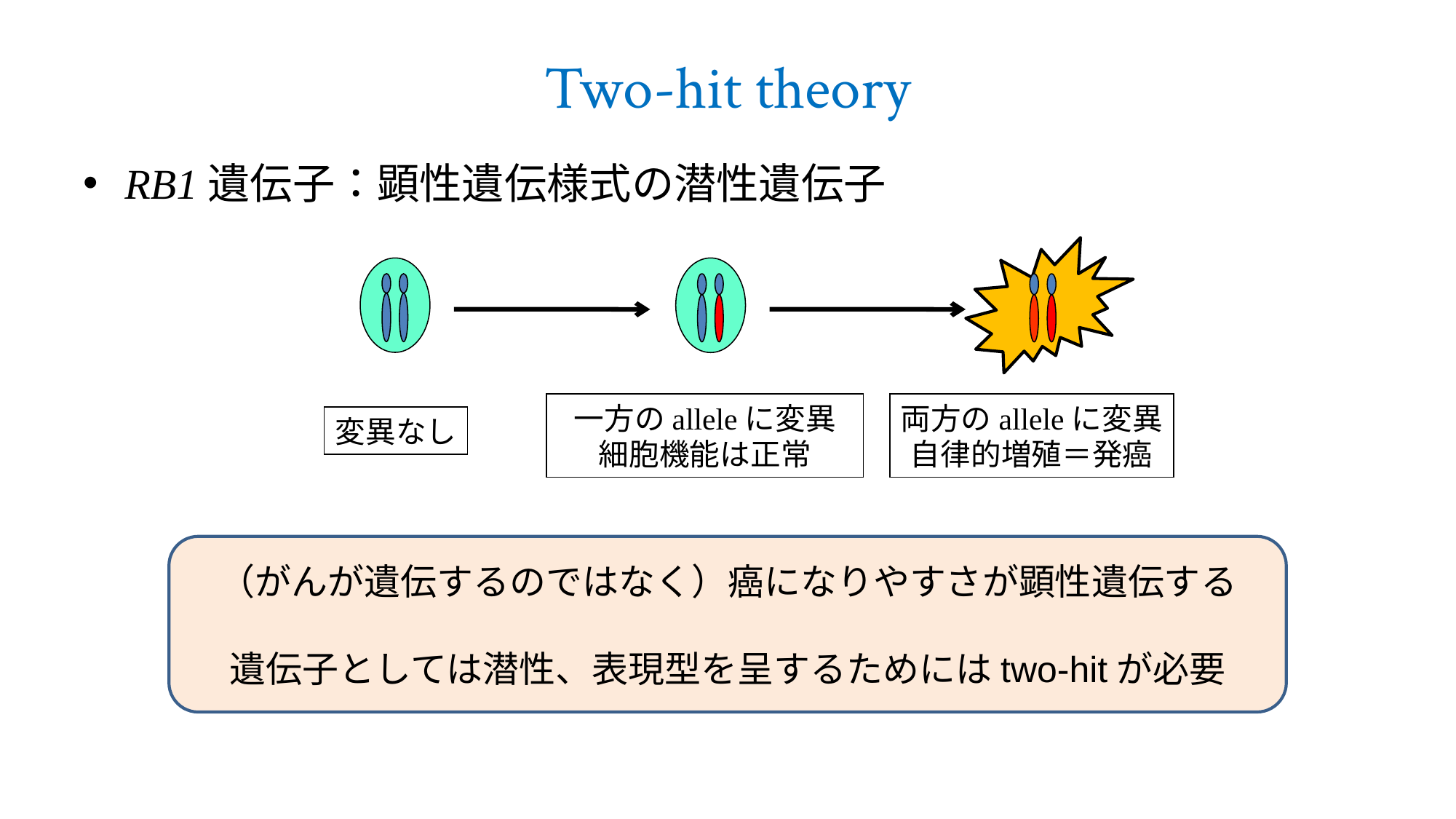

# Two-hit theory
RB1遺伝子：顕性遺伝様式の潜性遺伝子

一方のalleleに変異
細胞機能は正常
両方のalleleに変異
自律的増殖＝発癌
変異なし
（がんが遺伝するのではなく）癌になりやすさが顕性遺伝する

遺伝子としては潜性、表現型を呈するためにはtwo-hitが必要